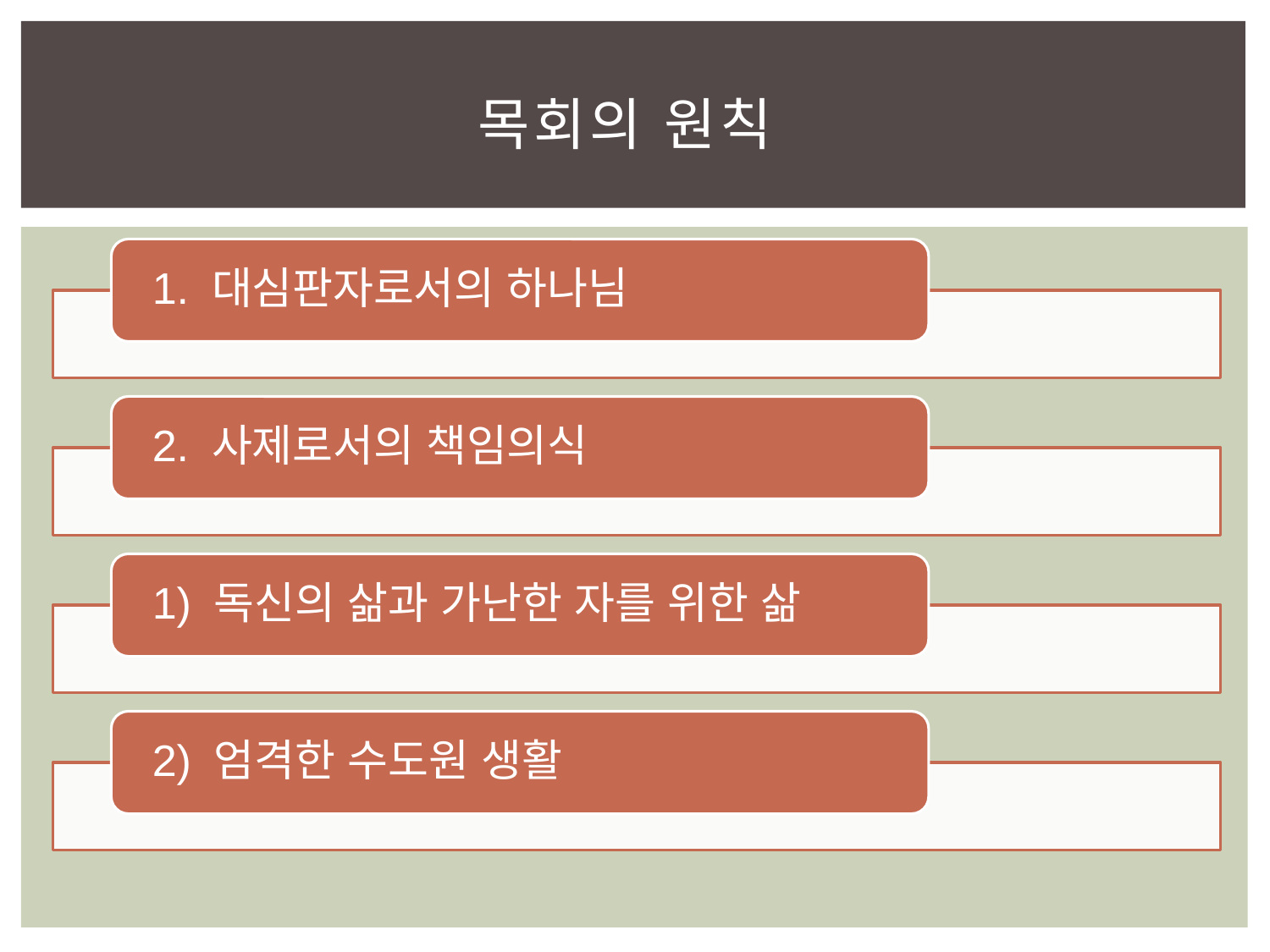

# 목회의 원칙
1. 대심판자로서의 하나님
2. 사제로서의 책임의식
1) 독신의 삶과 가난한 자를 위한 삶
2) 엄격한 수도원 생활